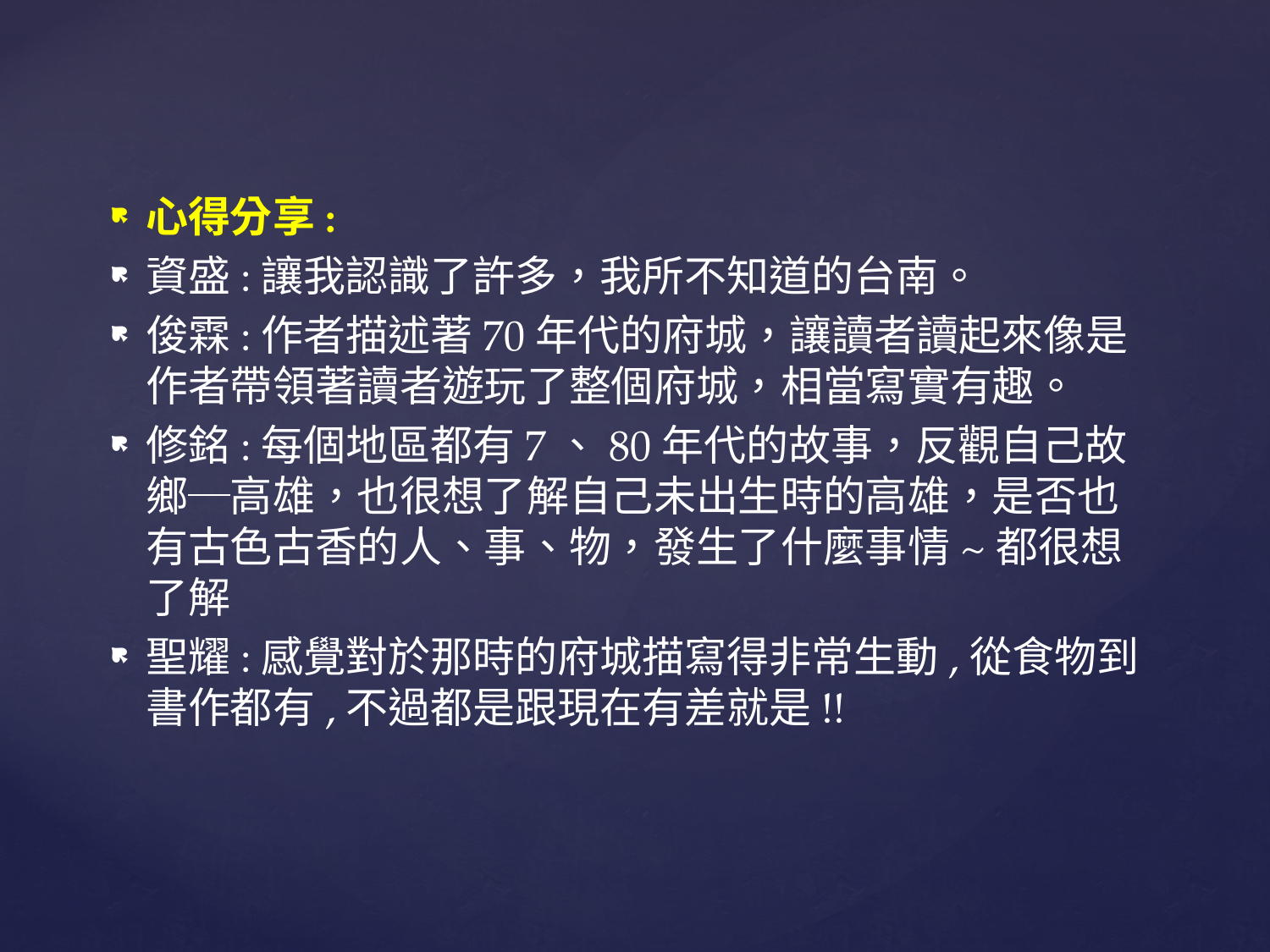

心得分享:
資盛:讓我認識了許多，我所不知道的台南。
俊霖:作者描述著70年代的府城，讓讀者讀起來像是作者帶領著讀者遊玩了整個府城，相當寫實有趣。
修銘:每個地區都有7、80年代的故事，反觀自己故鄉─高雄，也很想了解自己未出生時的高雄，是否也有古色古香的人、事、物，發生了什麼事情~都很想了解
聖耀:感覺對於那時的府城描寫得非常生動,從食物到書作都有,不過都是跟現在有差就是!!